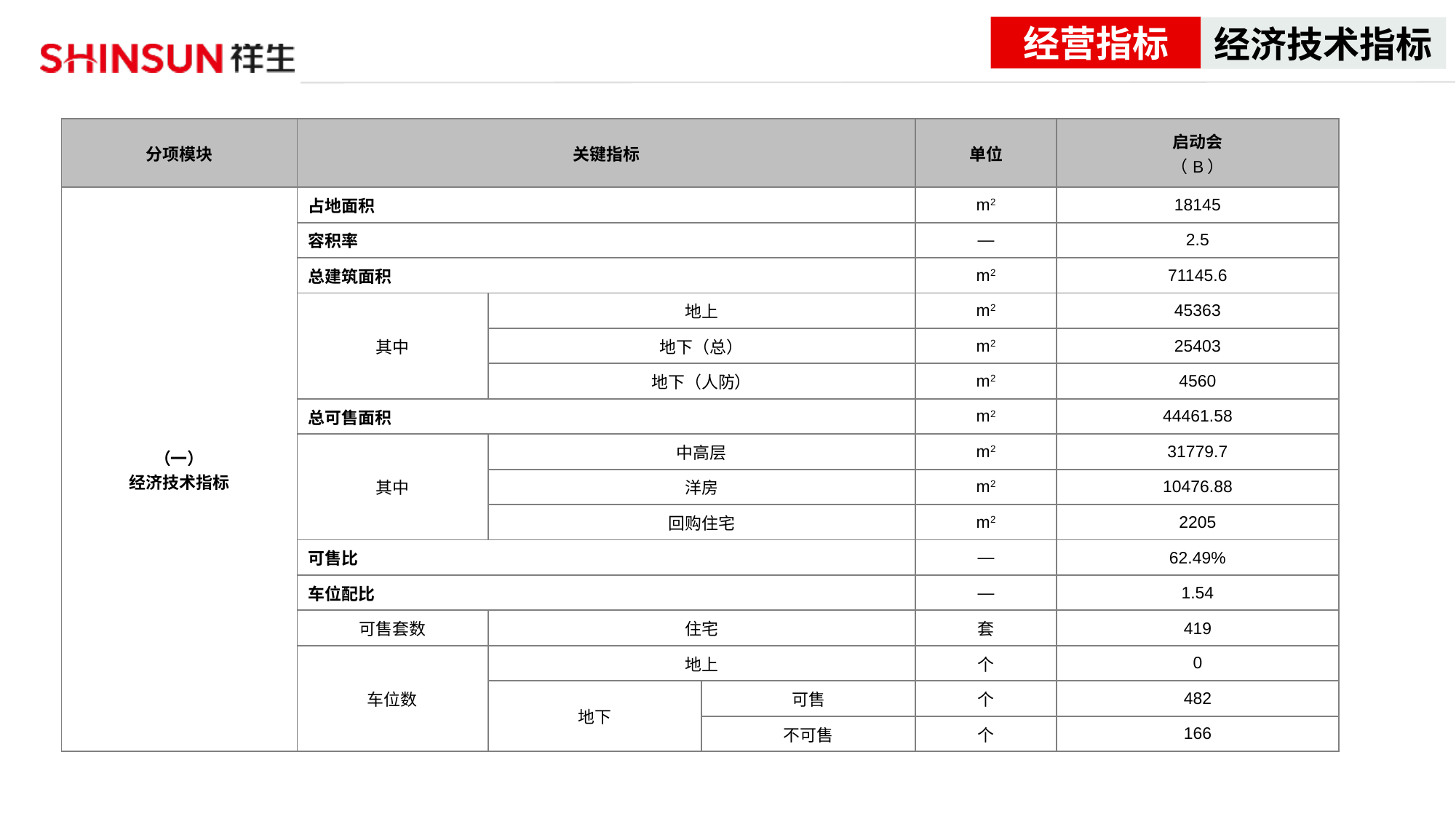

经营指标
经济技术指标
| 分项模块 | 关键指标 |  |  | 单位 | 启动会 （B） |
| --- | --- | --- | --- | --- | --- |
| （一） 经济技术指标 | 占地面积 |  |  | m2 | 18145 |
|  | 容积率 |  |  | — | 2.5 |
|  | 总建筑面积 |  |  | m2 | 71145.6 |
|  | 其中 | 地上 |  | m2 | 45363 |
|  |  | 地下（总） |  | m2 | 25403 |
|  |  | 地下（人防） |  | m2 | 4560 |
|  | 总可售面积 |  |  | m2 | 44461.58 |
|  | 其中 | 中高层 |  | m2 | 31779.7 |
|  |  | 洋房 |  | m2 | 10476.88 |
|  |  | 回购住宅 |  | m2 | 2205 |
|  | 可售比 |  |  | — | 62.49% |
|  | 车位配比 |  |  | — | 1.54 |
|  | 可售套数 | 住宅 |  | 套 | 419 |
|  | 车位数 | 地上 |  | 个 | 0 |
|  |  | 地下 | 可售 | 个 | 482 |
|  |  |  | 不可售 | 个 | 166 |